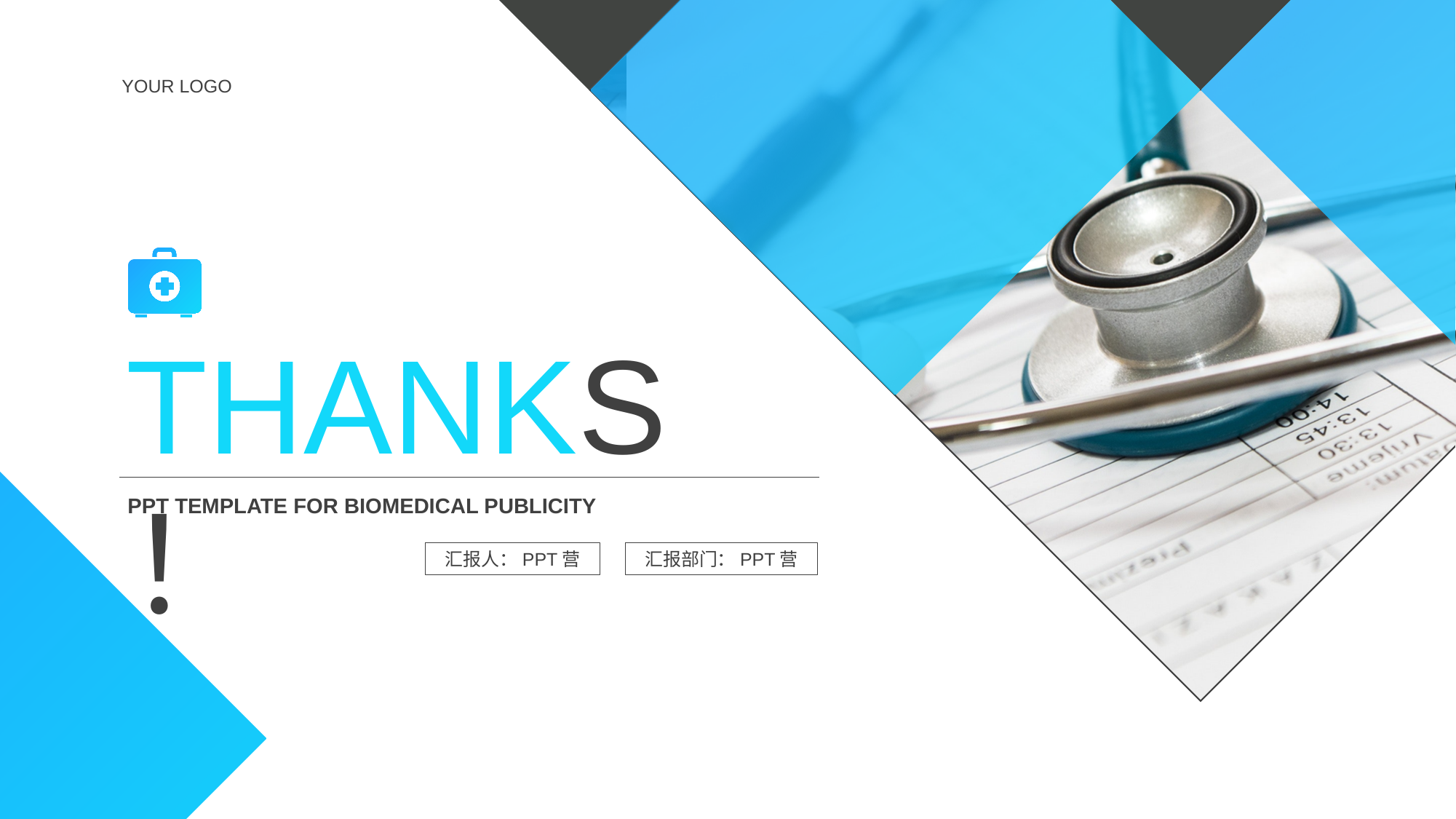

YOUR LOGO

THANKS！
PPT TEMPLATE FOR BIOMEDICAL PUBLICITY
汇报人：PPT营
汇报部门：PPT营